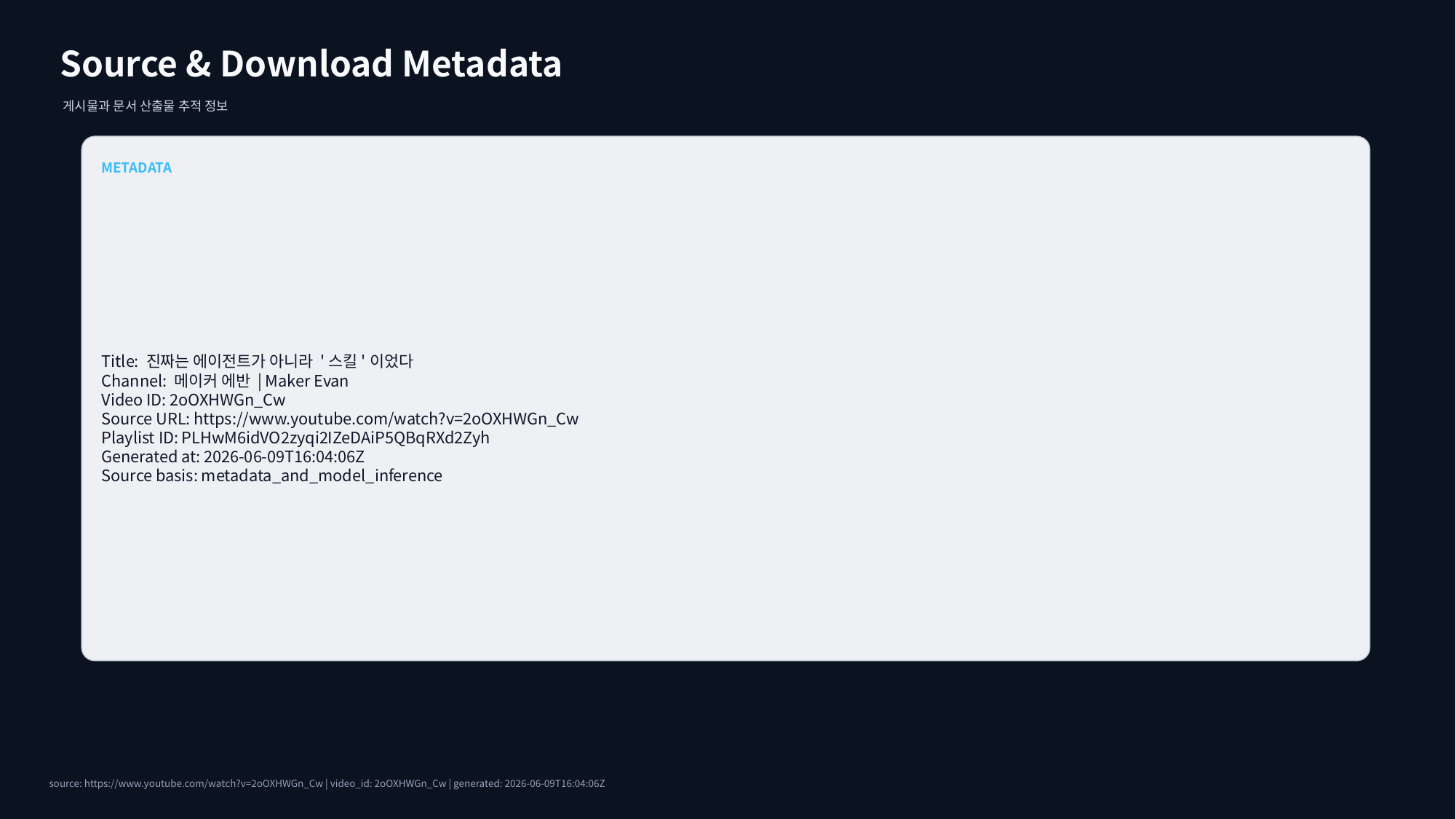

Source & Download Metadata
게시물과 문서 산출물 추적 정보

METADATA
Title: 진짜는 에이전트가 아니라 '스킬'이었다
Channel: 메이커 에반 | Maker Evan
Video ID: 2oOXHWGn_Cw
Source URL: https://www.youtube.com/watch?v=2oOXHWGn_Cw
Playlist ID: PLHwM6idVO2zyqi2IZeDAiP5QBqRXd2Zyh
Generated at: 2026-06-09T16:04:06Z
Source basis: metadata_and_model_inference
source: https://www.youtube.com/watch?v=2oOXHWGn_Cw | video_id: 2oOXHWGn_Cw | generated: 2026-06-09T16:04:06Z